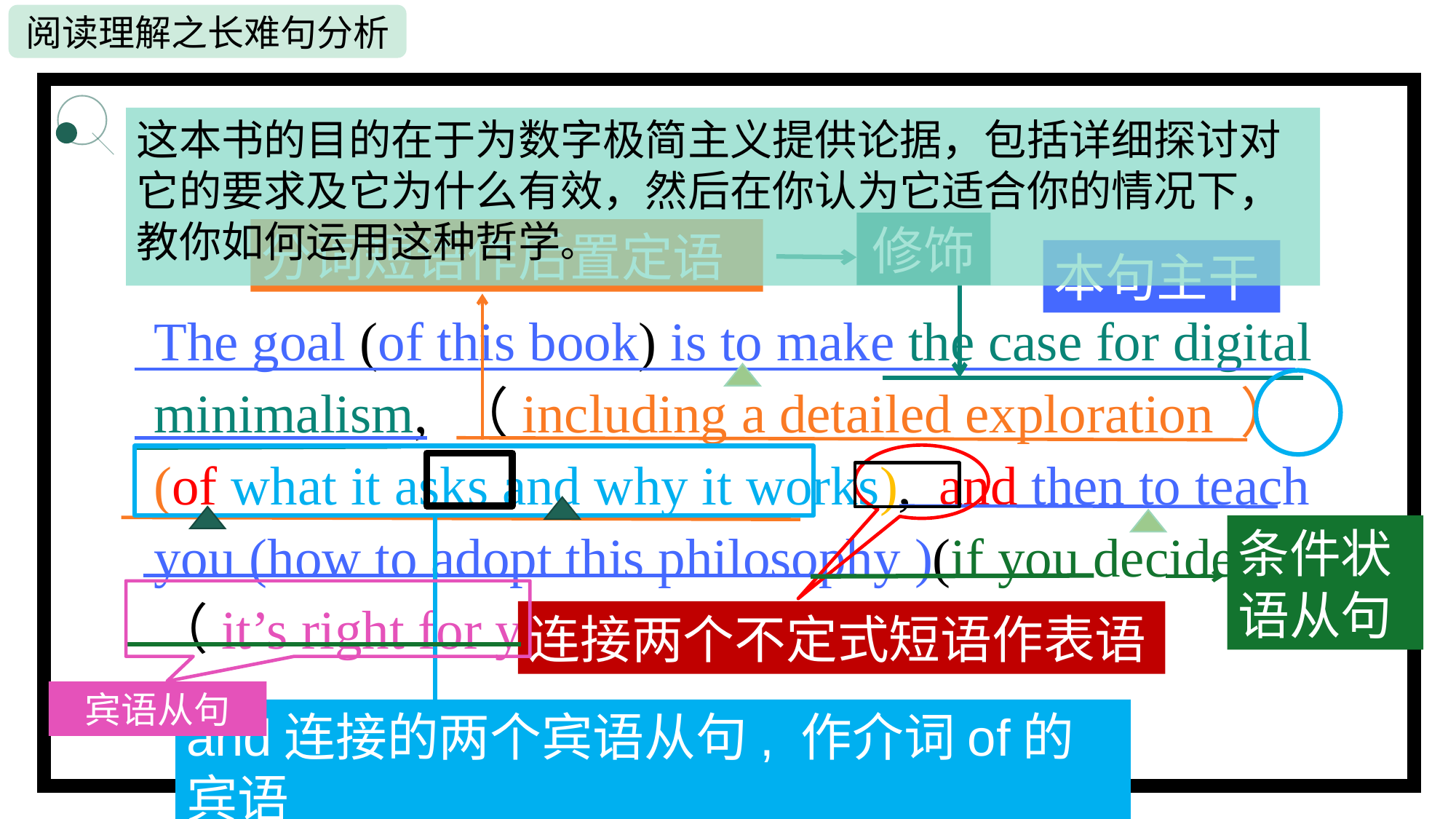

这本书的目的在于为数字极简主义提供论据，包括详细探讨对它的要求及它为什么有效，然后在你认为它适合你的情况下，教你如何运用这种哲学。
修饰
分词短语作后置定语
本句主干
The goal (of this book) is to make the case for digital minimalism, （including a detailed exploration ）(of what it asks and why it works),  and then to teach you (how to adopt this philosophy )(if you decide ）（it’s right for you).
.

连接两个不定式短语作表语

and连接的两个宾语从句, 作介词of的宾语

条件状
语从句

宾语从句